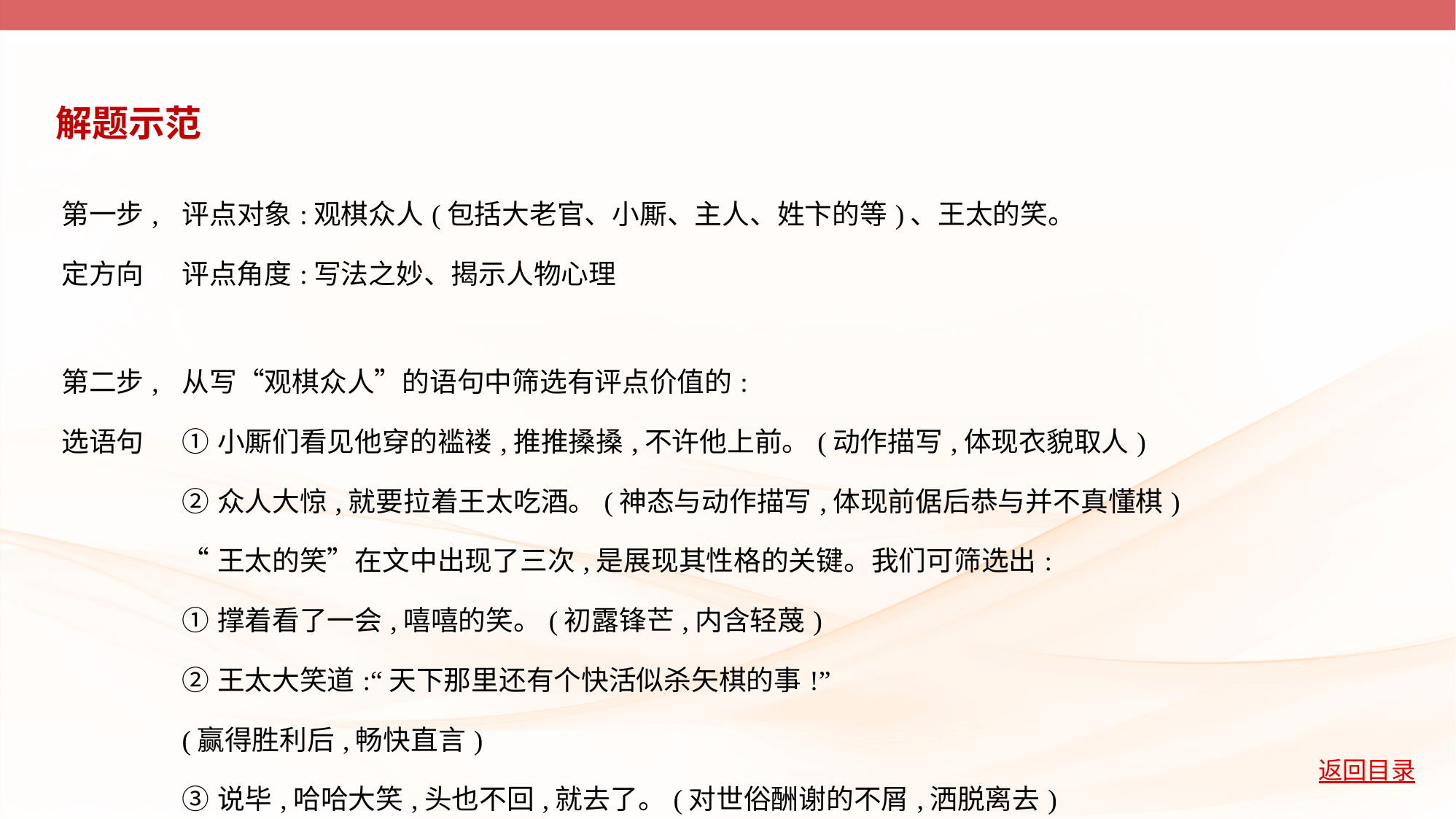

解题示范
| 第一步, 定方向 | 评点对象:观棋众人(包括大老官、小厮、主人、姓卞的等)、王太的笑。 评点角度:写法之妙、揭示人物心理 |
| --- | --- |
| 第二步, 选语句 | 从写“观棋众人”的语句中筛选有评点价值的: ①小厮们看见他穿的褴褛,推推搡搡,不许他上前。(动作描写,体现衣貌取人) ②众人大惊,就要拉着王太吃酒。(神态与动作描写,体现前倨后恭与并不真懂棋) “王太的笑”在文中出现了三次,是展现其性格的关键。我们可筛选出: ①撑着看了一会,嘻嘻的笑。(初露锋芒,内含轻蔑) ②王太大笑道:“天下那里还有个快活似杀矢棋的事!” (赢得胜利后,畅快直言) ③说毕,哈哈大笑,头也不回,就去了。(对世俗酬谢的不屑,洒脱离去) |